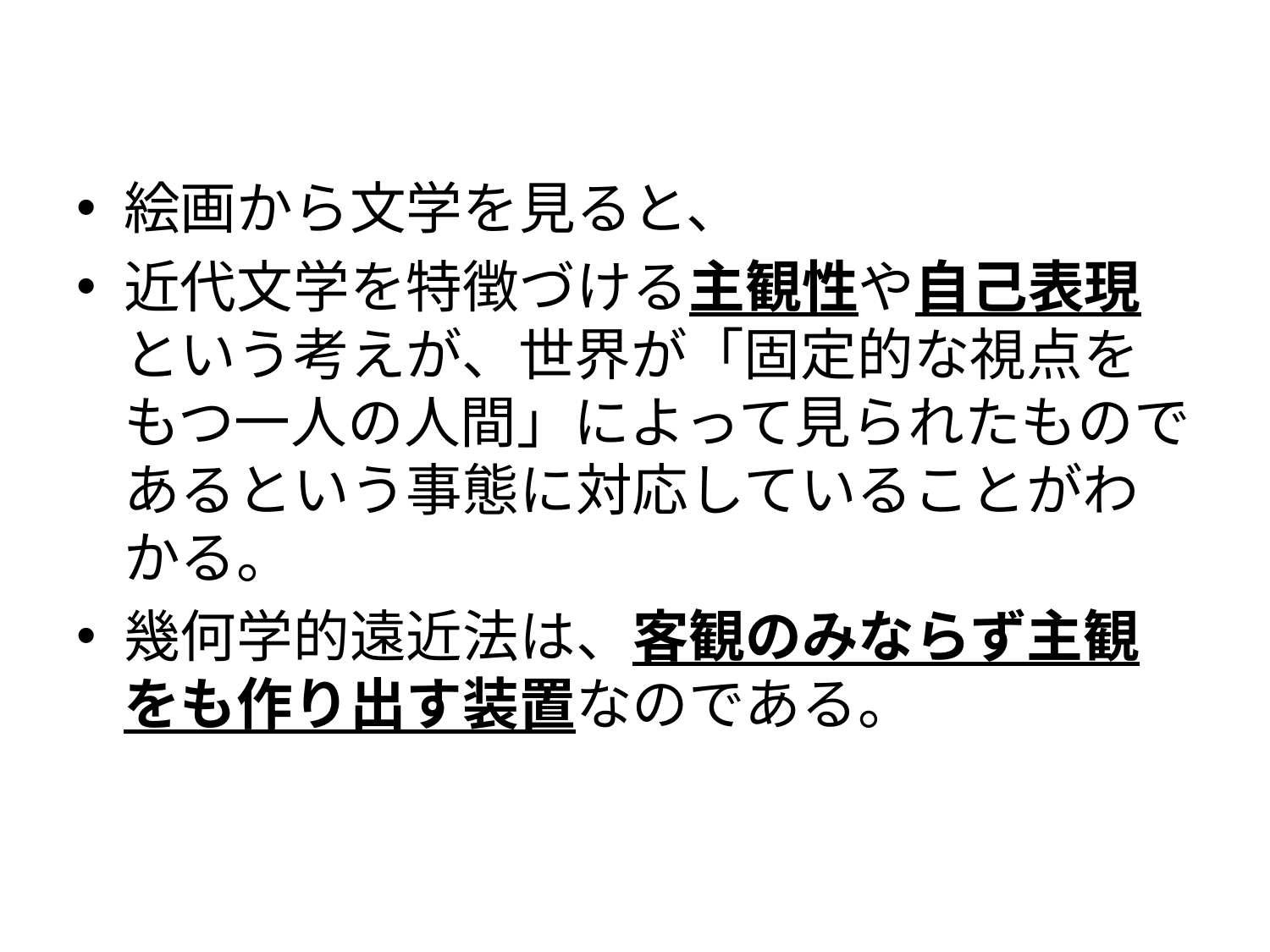

絵画から文学を見ると、
近代文学を特徴づける主観性や自己表現という考えが、世界が「固定的な視点をもつ一人の人間」によって見られたものであるという事態に対応していることがわかる。
幾何学的遠近法は、客観のみならず主観をも作り出す装置なのである。